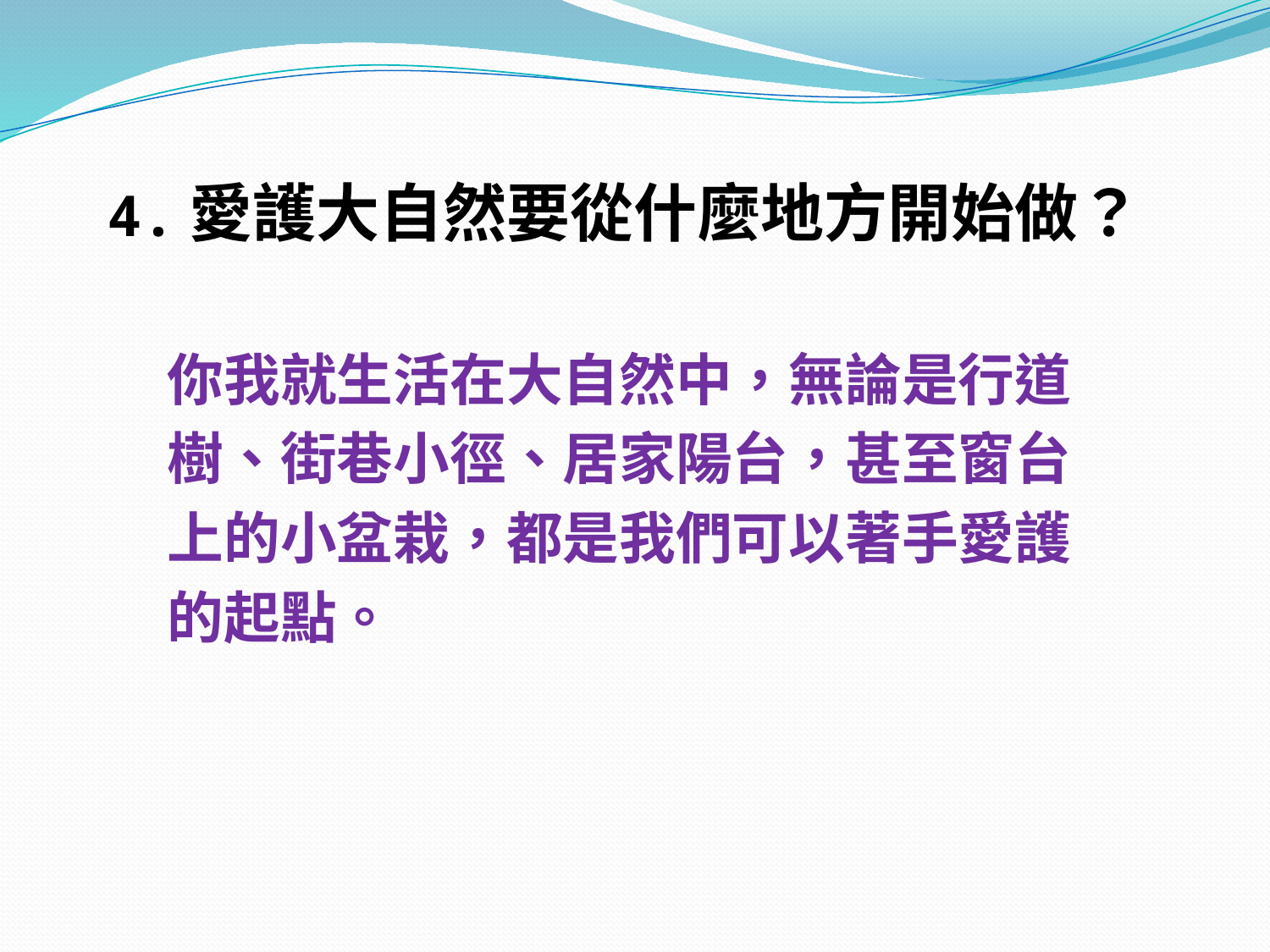

4.愛護大自然要從什麼地方開始做？
你我就生活在大自然中，無論是行道樹、街巷小徑、居家陽台，甚至窗台上的小盆栽，都是我們可以著手愛護的起點。